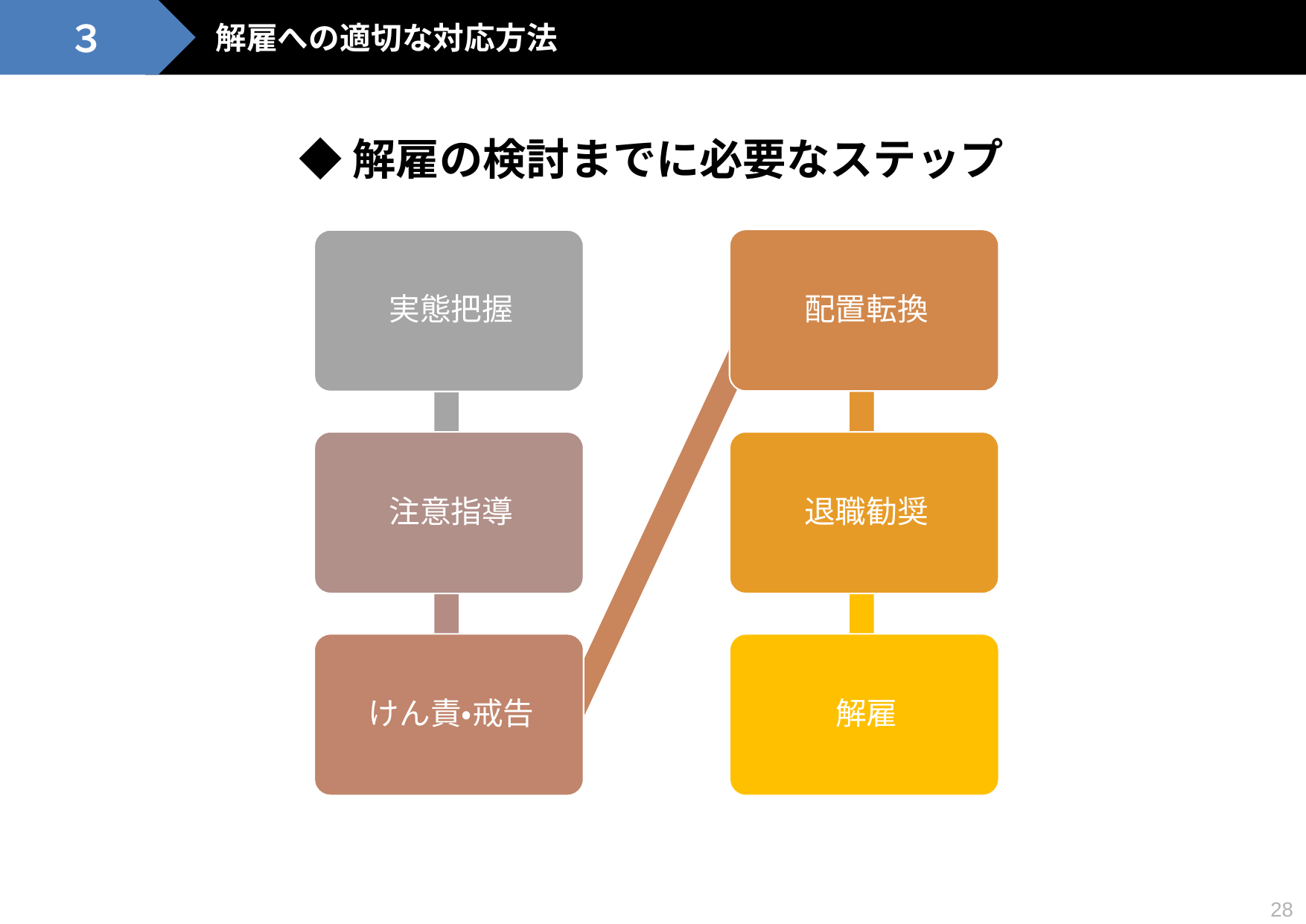

３
解雇への適切な対応方法
◆解雇の検討までに必要なステップ

実態把握
注意指導
けん責・戒告
配置転換
退職勧奨
解雇

28